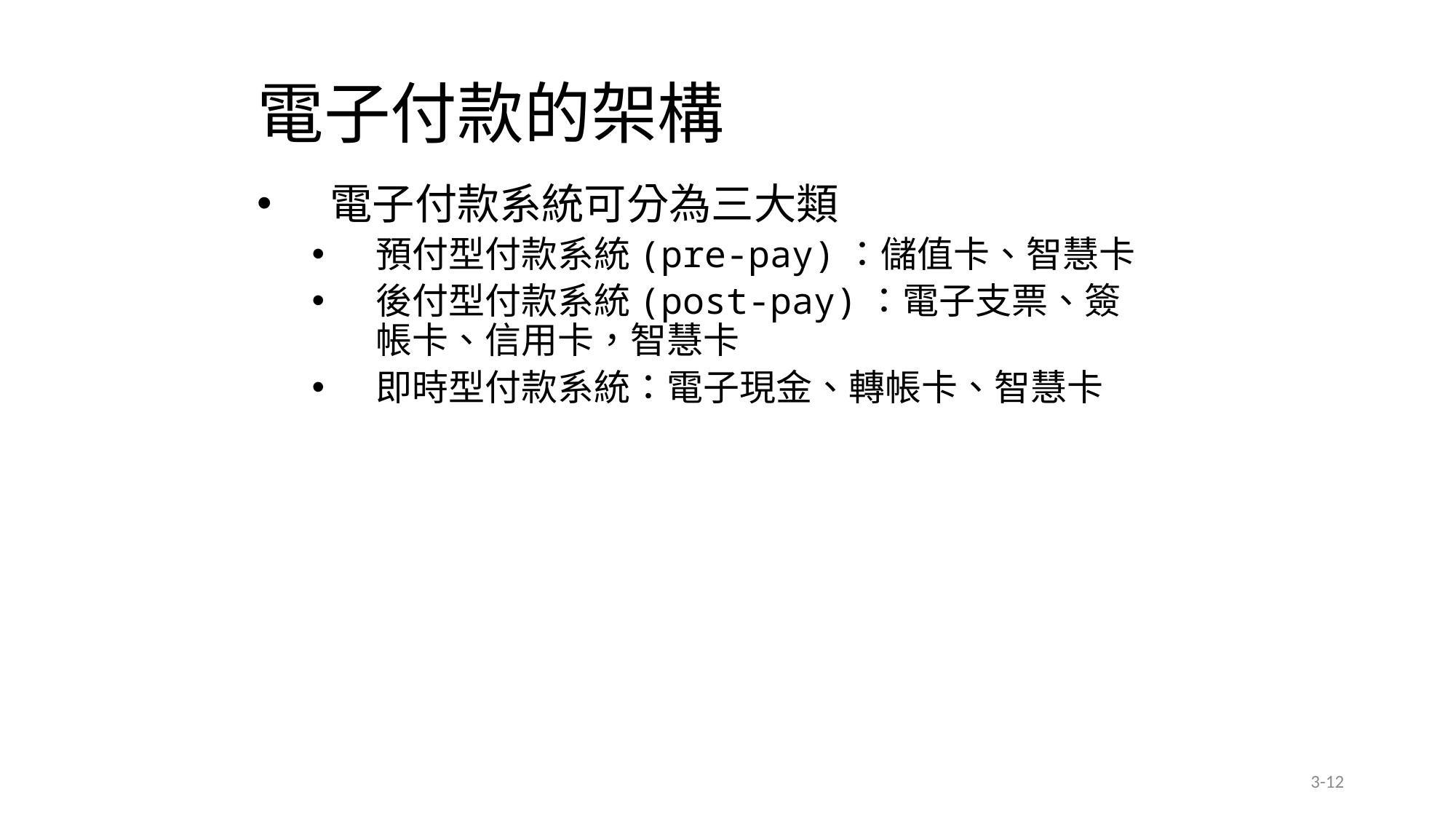

# 電子付款的架構
電子付款系統可分為三大類
預付型付款系統(pre-pay)：儲值卡、智慧卡
後付型付款系統(post-pay)：電子支票、簽帳卡、信用卡，智慧卡
即時型付款系統：電子現金、轉帳卡、智慧卡
3-12